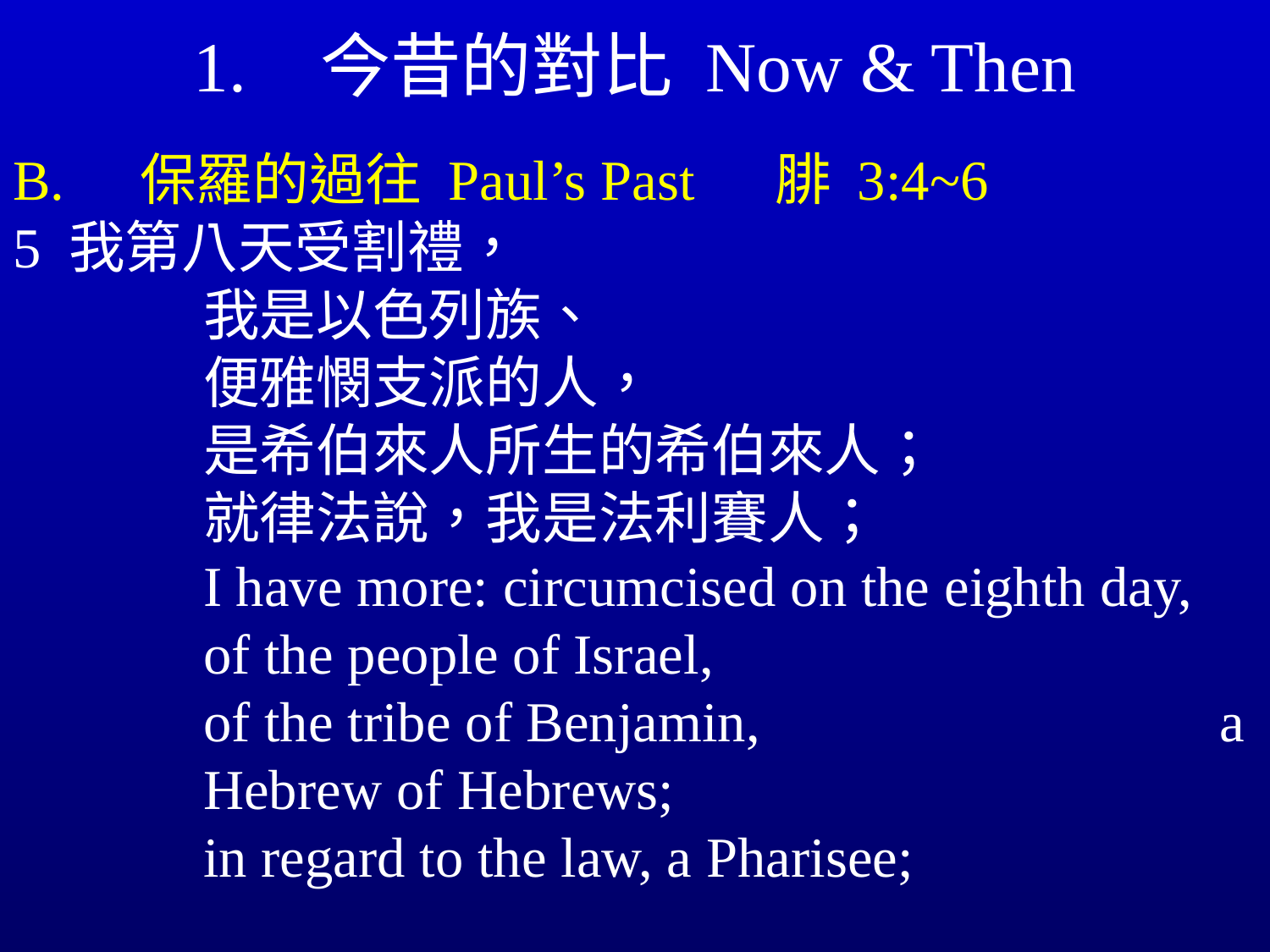

# 1.	今昔的對比 Now & Then
B.	保羅的過往 Paul’s Past	腓 3:4~6
5 我第八天受割禮，
我是以色列族、
便雅憫支派的人，
是希伯來人所生的希伯來人；			就律法說，我是法利賽人；
I have more: circumcised on the eighth day, 	of the people of Israel, 				of the tribe of Benjamin, 				a Hebrew of Hebrews; 					in regard to the law, a Pharisee;